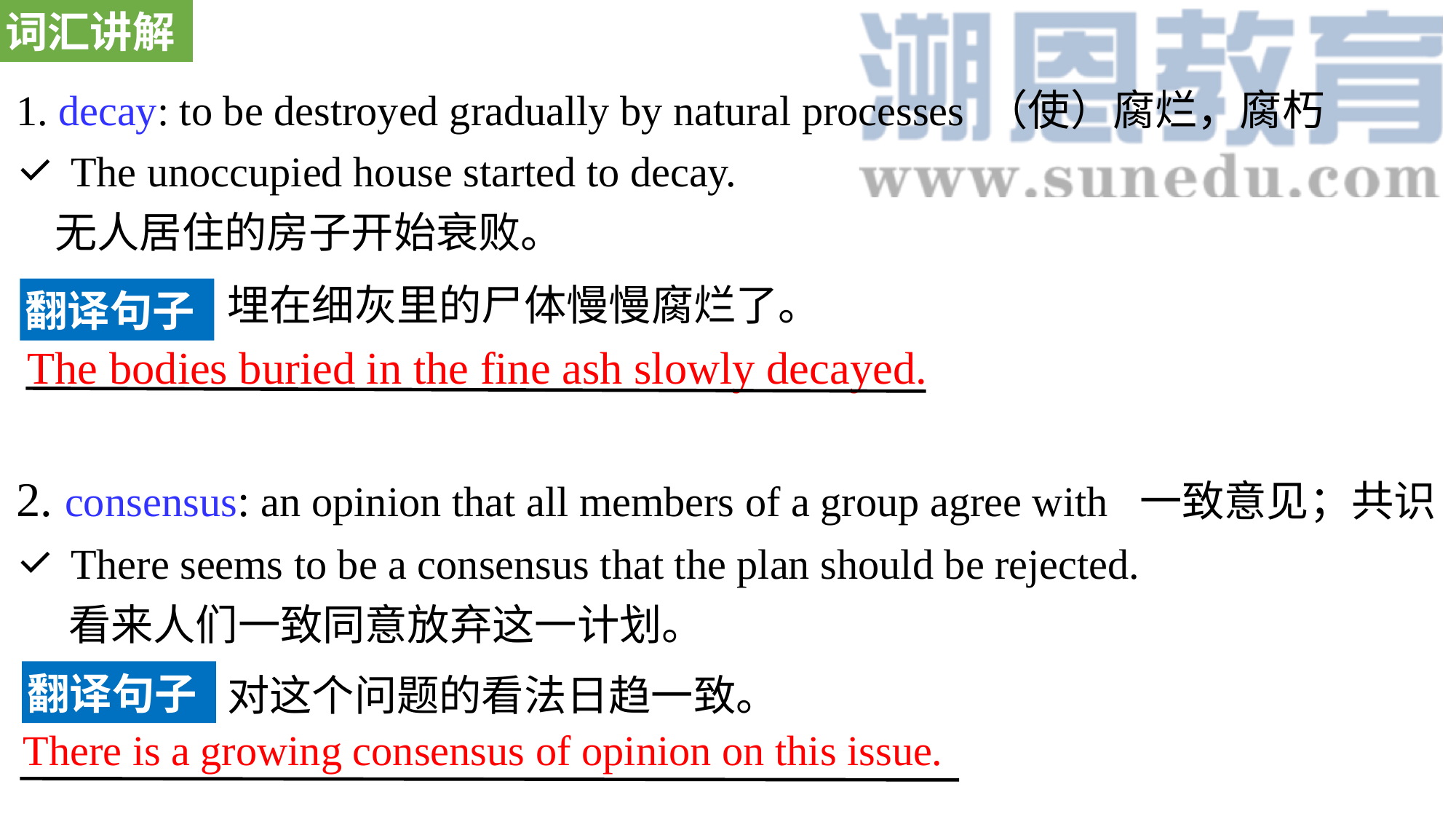

词汇讲解
1. decay: to be destroyed gradually by natural processes （使）腐烂，腐朽
The unoccupied house started to decay.
   无人居住的房子开始衰败。

2. consensus: an opinion that all members of a group agree with  一致意见；共识
There seems to be a consensus that the plan should be rejected.
    看来人们一致同意放弃这一计划。
埋在细灰里的尸体慢慢腐烂了。
翻译句子
The bodies buried in the fine ash slowly decayed.

翻译句子
对这个问题的看法日趋一致。
 There is a growing consensus of opinion on this issue.